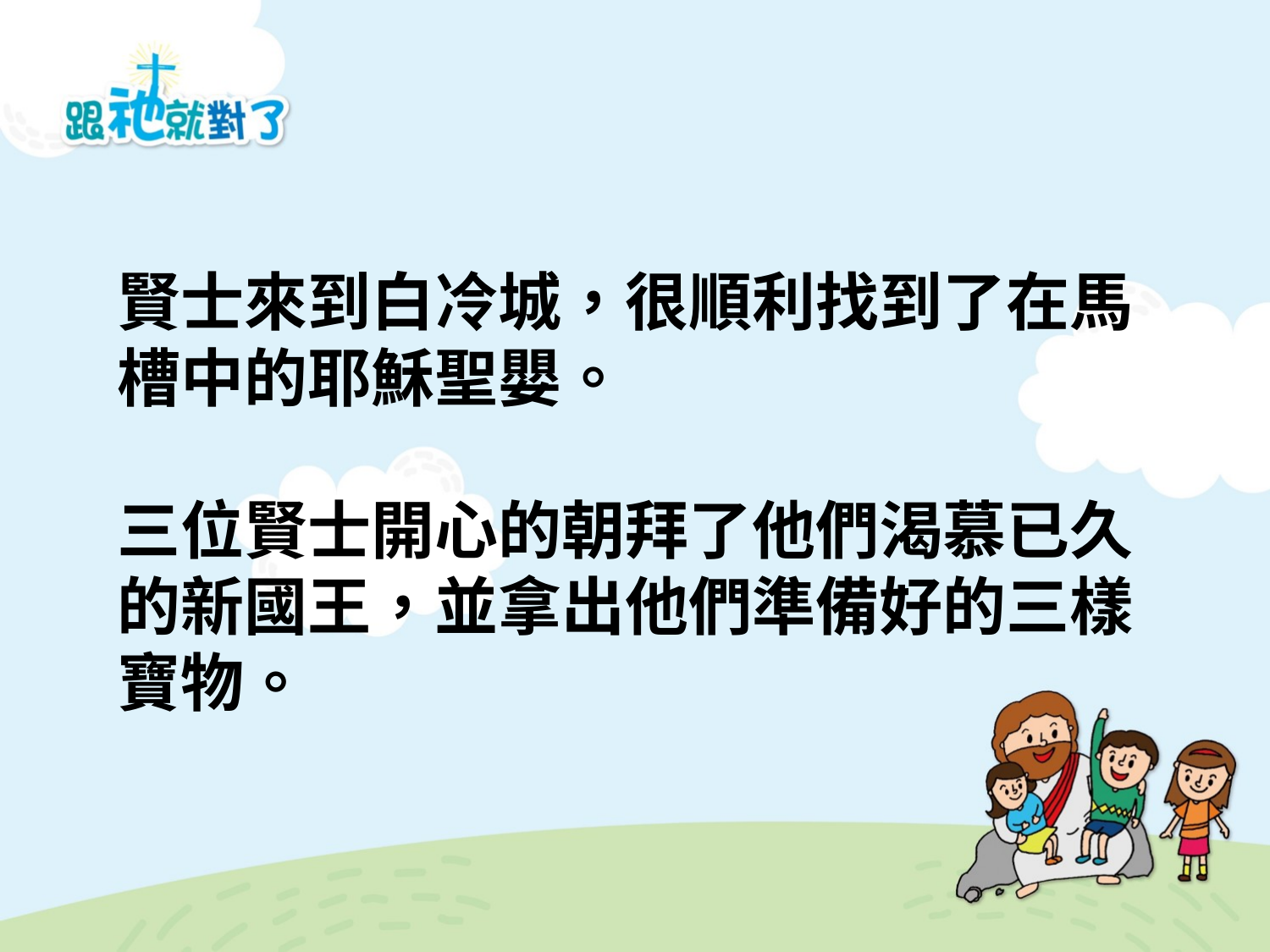

賢士來到白冷城，很順利找到了在馬槽中的耶穌聖嬰。

三位賢士開心的朝拜了他們渴慕已久的新國王，並拿出他們準備好的三樣寶物。